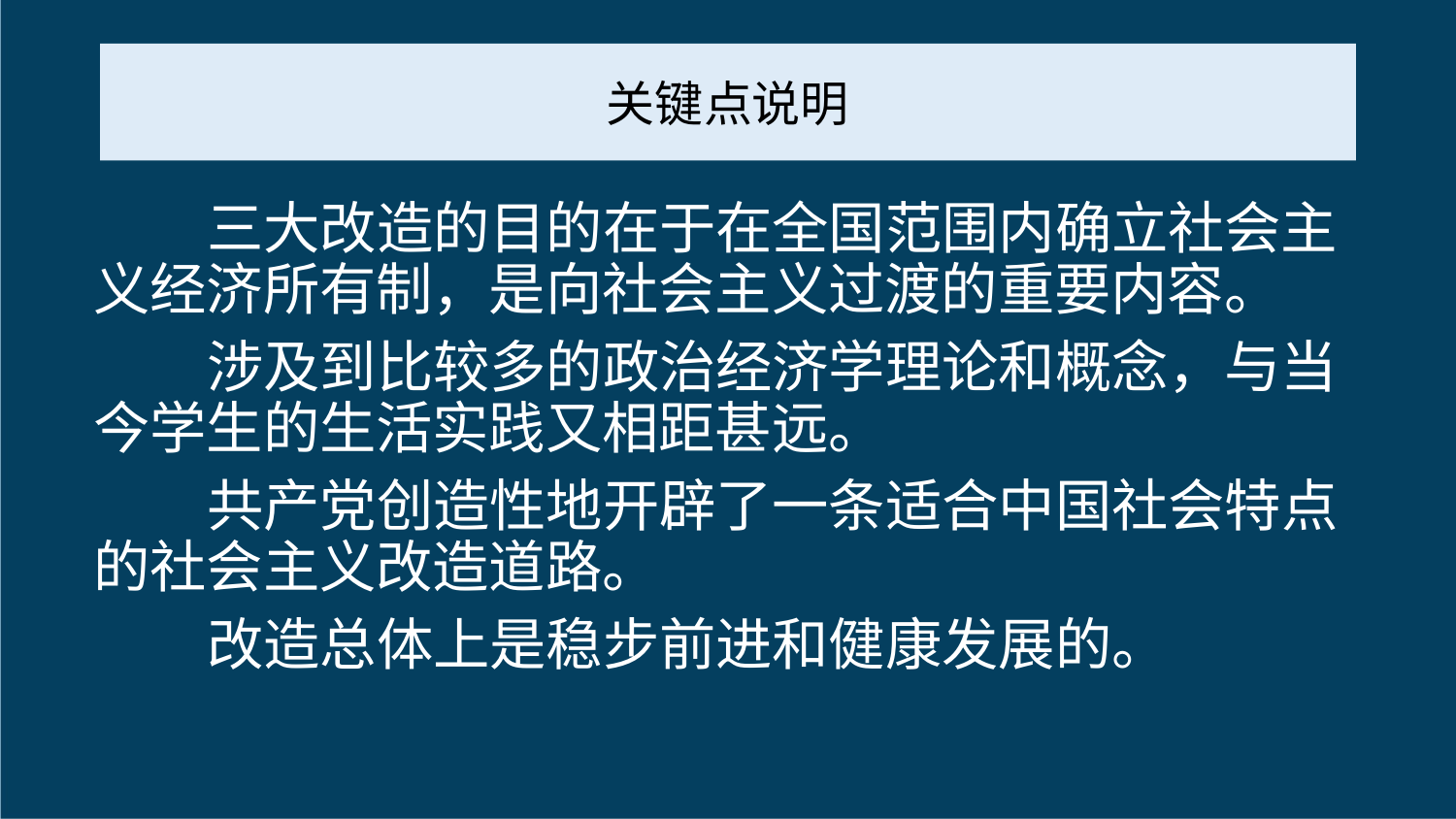

# 关键点说明
三大改造的目的在于在全国范围内确立社会主义经济所有制，是向社会主义过渡的重要内容。
涉及到比较多的政治经济学理论和概念，与当今学生的生活实践又相距甚远。
共产党创造性地开辟了一条适合中国社会特点的社会主义改造道路。
改造总体上是稳步前进和健康发展的。